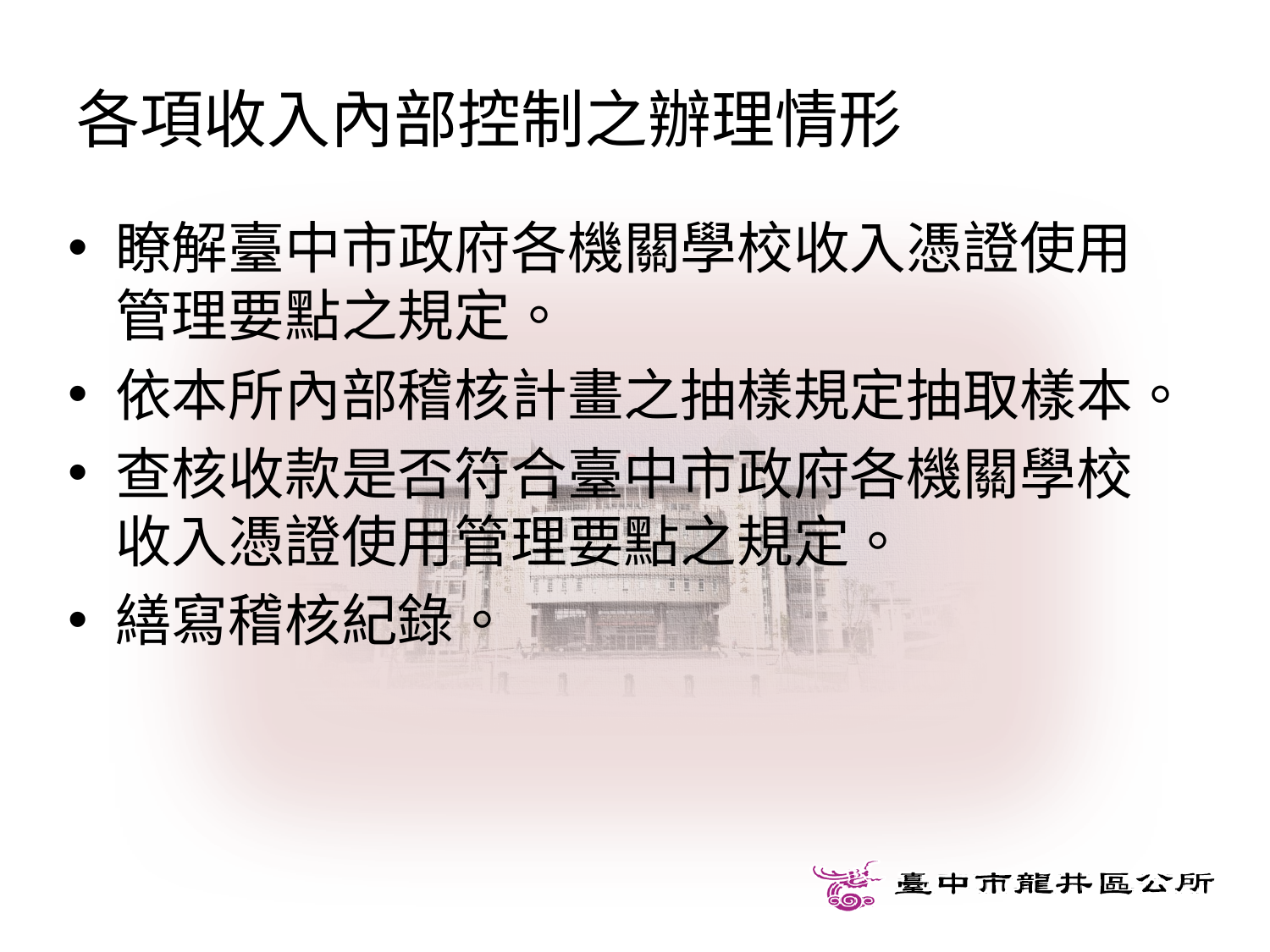

# 各項收入內部控制之辦理情形
瞭解臺中市政府各機關學校收入憑證使用管理要點之規定。
依本所內部稽核計畫之抽樣規定抽取樣本。
查核收款是否符合臺中市政府各機關學校收入憑證使用管理要點之規定。
繕寫稽核紀錄。